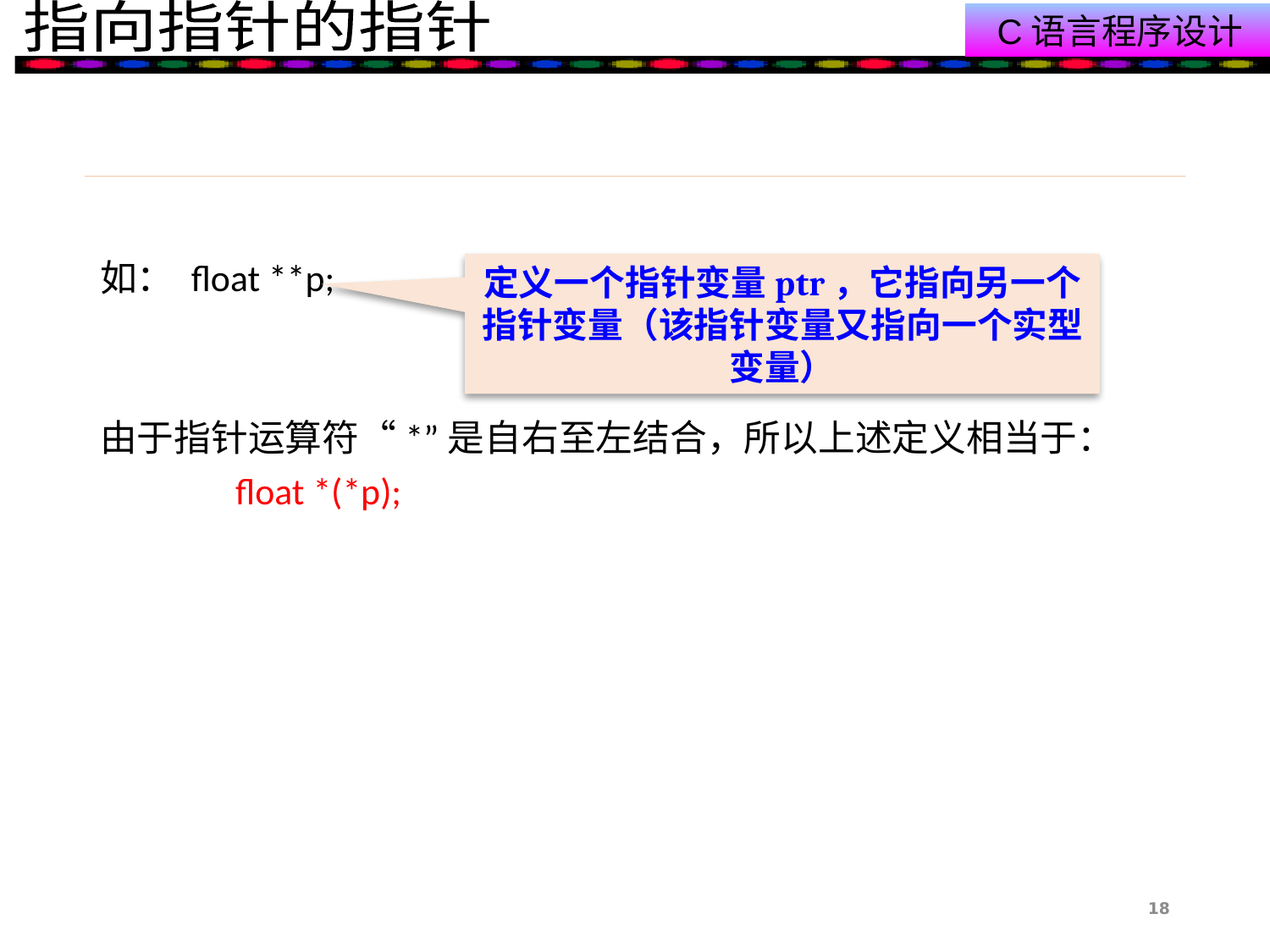

#
如： float **p;

由于指针运算符“*”是自右至左结合，所以上述定义相当于：
                float *(*p);

定义一个指针变量ptr，它指向另一个指针变量（该指针变量又指向一个实型变量）
18